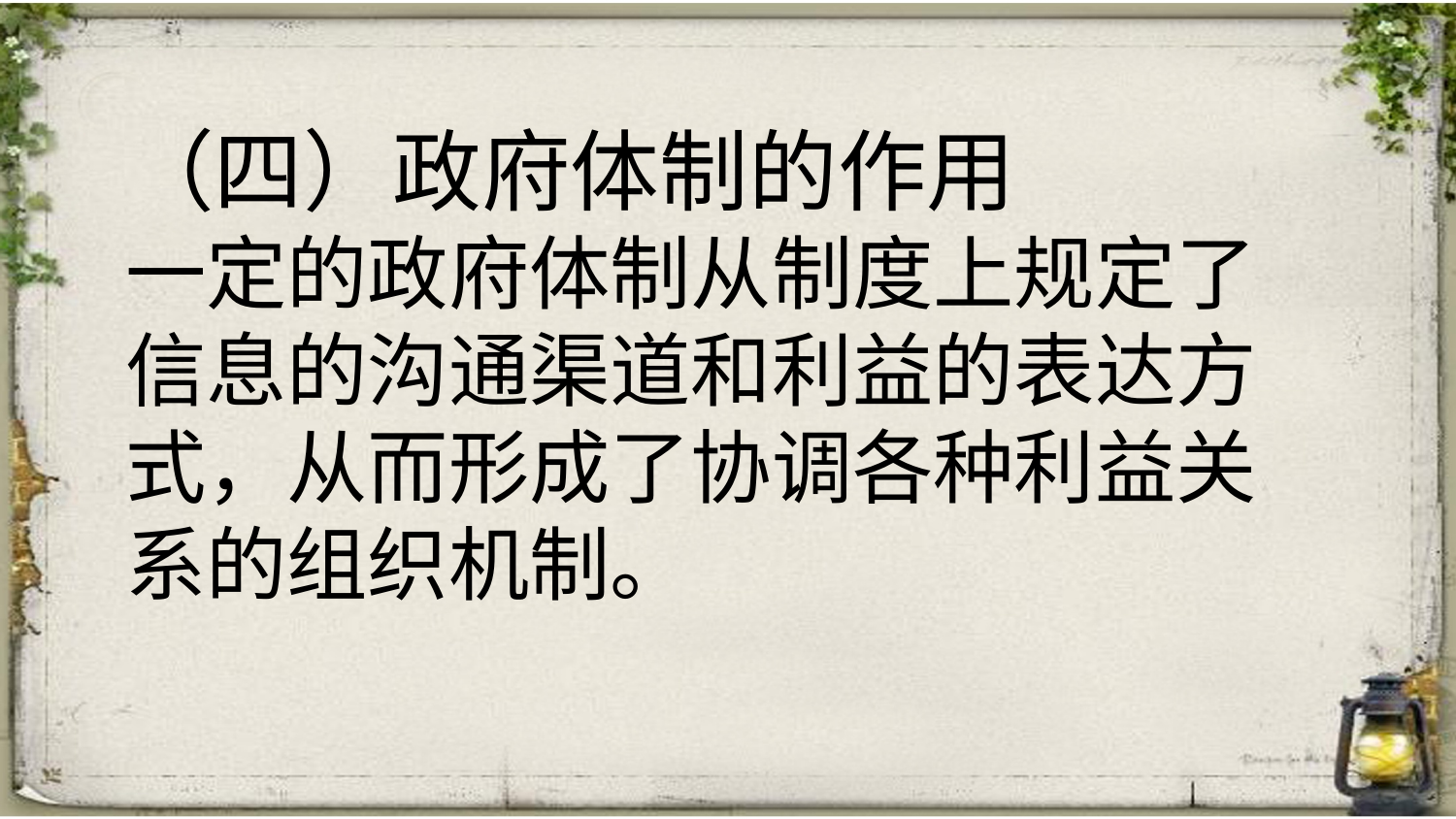

（四）政府体制的作用
一定的政府体制从制度上规定了信息的沟通渠道和利益的表达方式，从而形成了协调各种利益关系的组织机制。